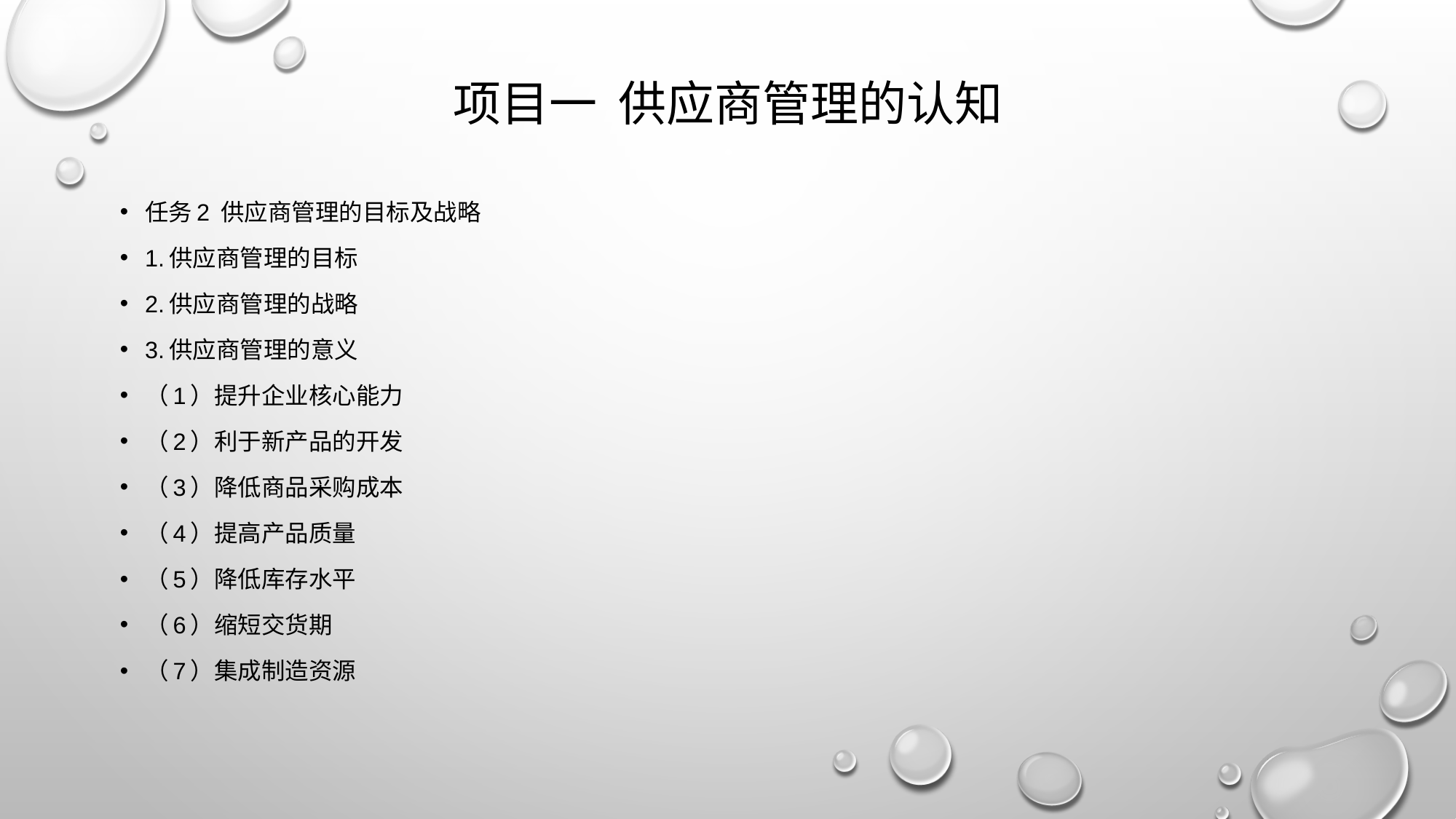

# 项目一  供应商管理的认知
任务2 供应商管理的目标及战略
1.供应商管理的目标
2.供应商管理的战略
3.供应商管理的意义
（1）提升企业核心能力
（2）利于新产品的开发
（3）降低商品采购成本
（4）提高产品质量
（5）降低库存水平
（6）缩短交货期
（7）集成制造资源